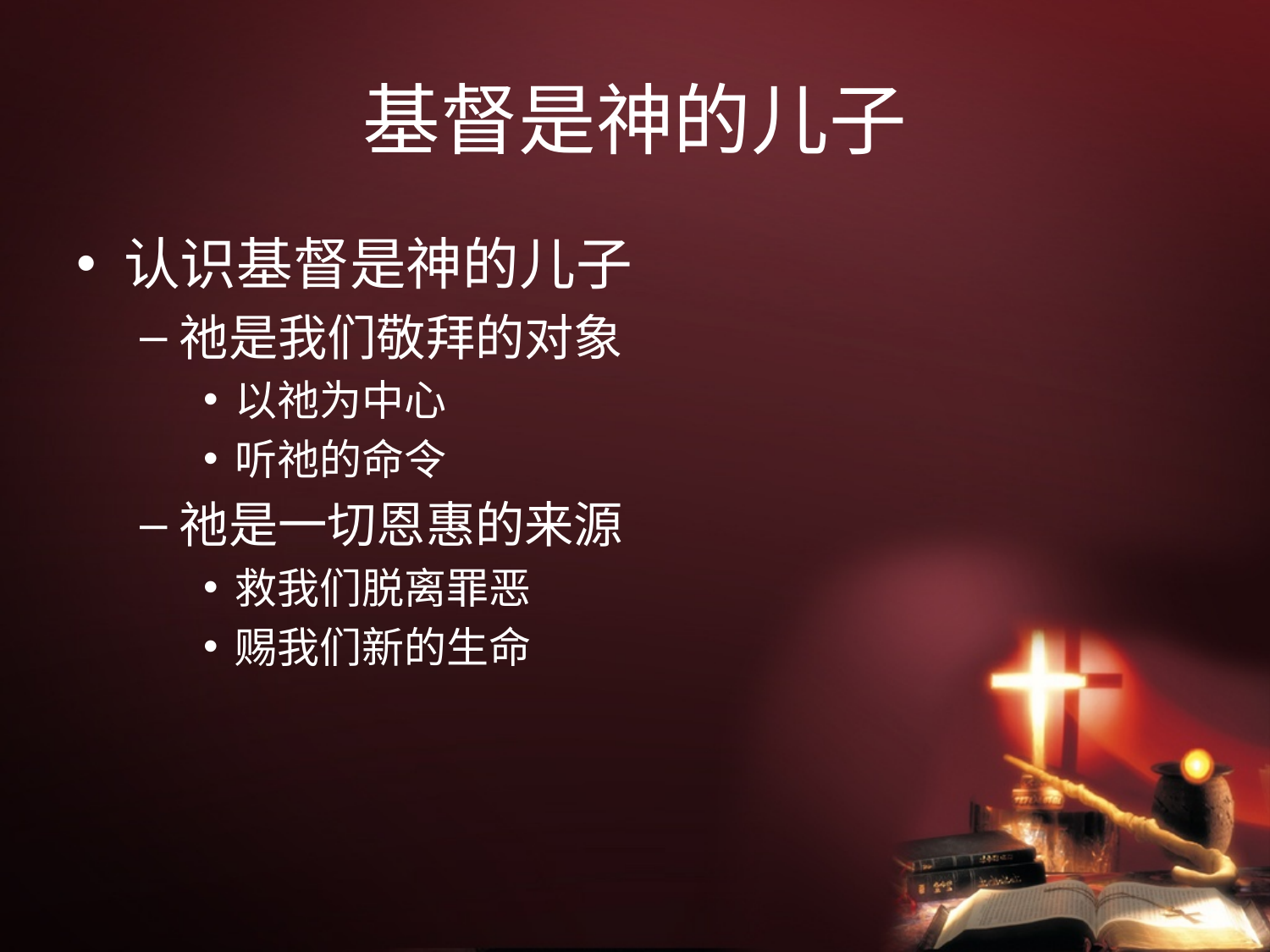

# 基督是神的儿子
认识基督是神的儿子
祂是我们敬拜的对象
以祂为中心
听祂的命令
祂是一切恩惠的来源
救我们脱离罪恶
赐我们新的生命